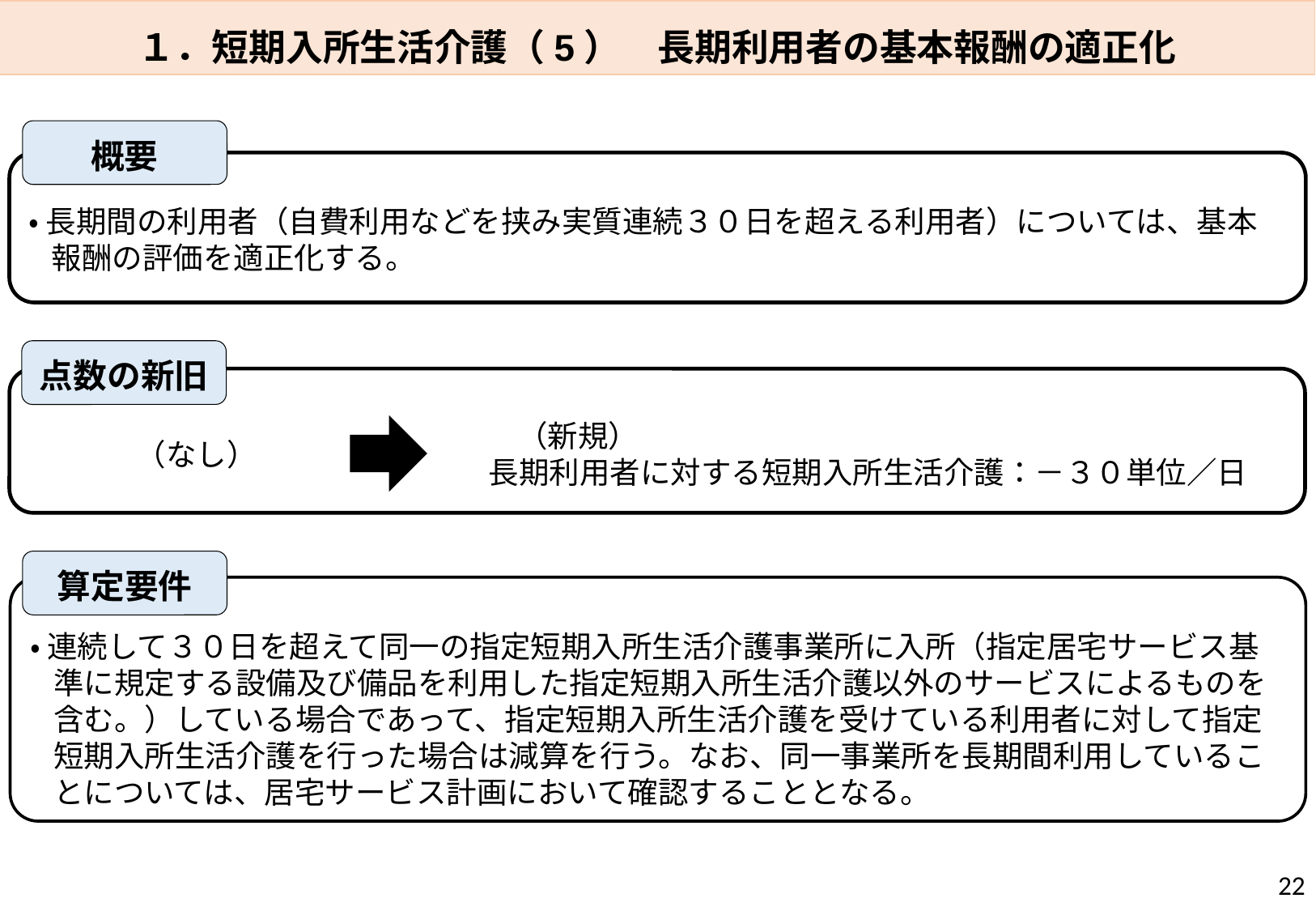

１．短期入所生活介護（5）　長期利用者の基本報酬の適正化
概要

・ 長期間の利用者（自費利用などを挟み実質連続３０日を超える利用者）については、基本報酬の評価を適正化する。
点数の新旧

（なし）
　　 （新規）
長期利用者に対する短期入所生活介護：－３０単位／日

算定要件

・ 連続して３０日を超えて同一の指定短期入所生活介護事業所に入所（指定居宅サービス基準に規定する設備及び備品を利用した指定短期入所生活介護以外のサービスによるものを含む。）している場合であって、指定短期入所生活介護を受けている利用者に対して指定短期入所生活介護を行った場合は減算を行う。なお、同一事業所を長期間利用していることについては、居宅サービス計画において確認することとなる。
22